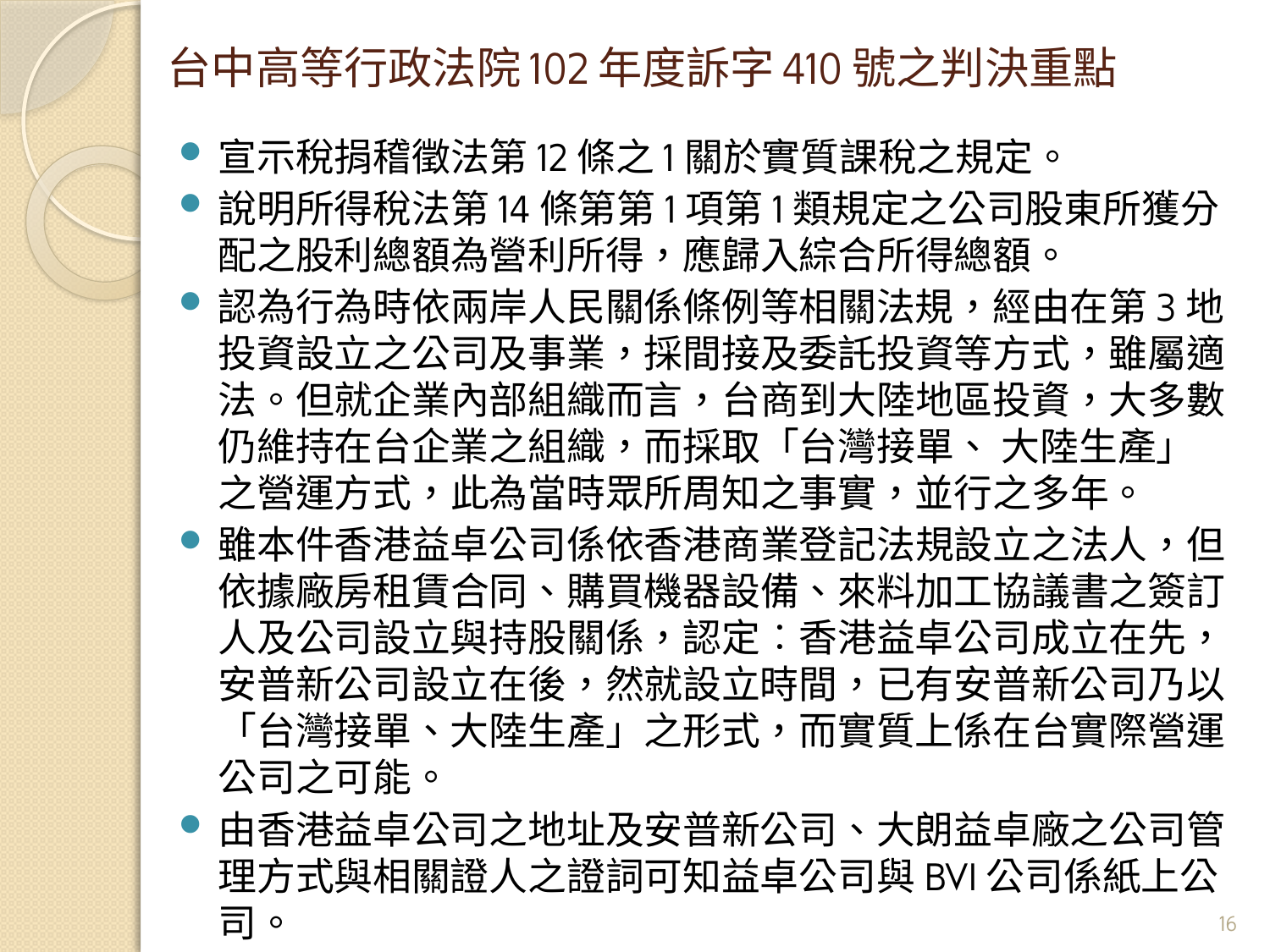

# 台中高等行政法院102年度訴字410號之判決重點
宣示稅捐稽徵法第12條之1關於實質課稅之規定。
說明所得稅法第14條第第1項第1類規定之公司股東所獲分配之股利總額為營利所得，應歸入綜合所得總額。
認為行為時依兩岸人民關係條例等相關法規，經由在第3地投資設立之公司及事業，採間接及委託投資等方式，雖屬適法。但就企業內部組織而言，台商到大陸地區投資，大多數仍維持在台企業之組織，而採取「台灣接單、 大陸生產」之營運方式，此為當時眾所周知之事實，並行之多年。
雖本件香港益卓公司係依香港商業登記法規設立之法人，但依據廠房租賃合同、購買機器設備、來料加工協議書之簽訂人及公司設立與持股關係，認定︰香港益卓公司成立在先，安普新公司設立在後，然就設立時間，已有安普新公司乃以「台灣接單、大陸生產」之形式，而實質上係在台實際營運公司之可能。
由香港益卓公司之地址及安普新公司、大朗益卓廠之公司管理方式與相關證人之證詞可知益卓公司與BVI公司係紙上公司。

16